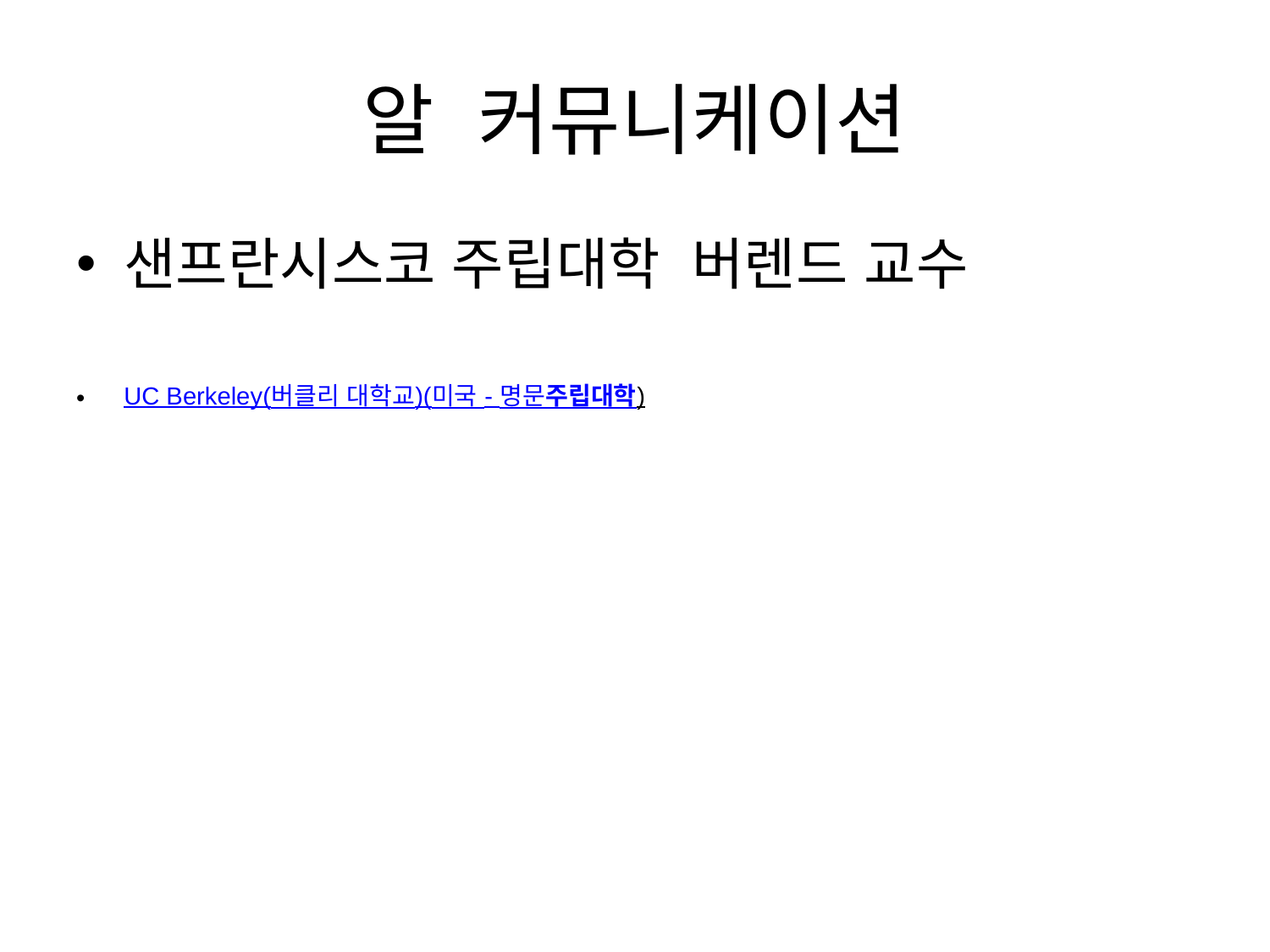

# 알  커뮤니케이션
샌프란시스코 주립대학  버렌드 교수

UC Berkeley(버클리 대학교)(미국 - 명문주립대학)